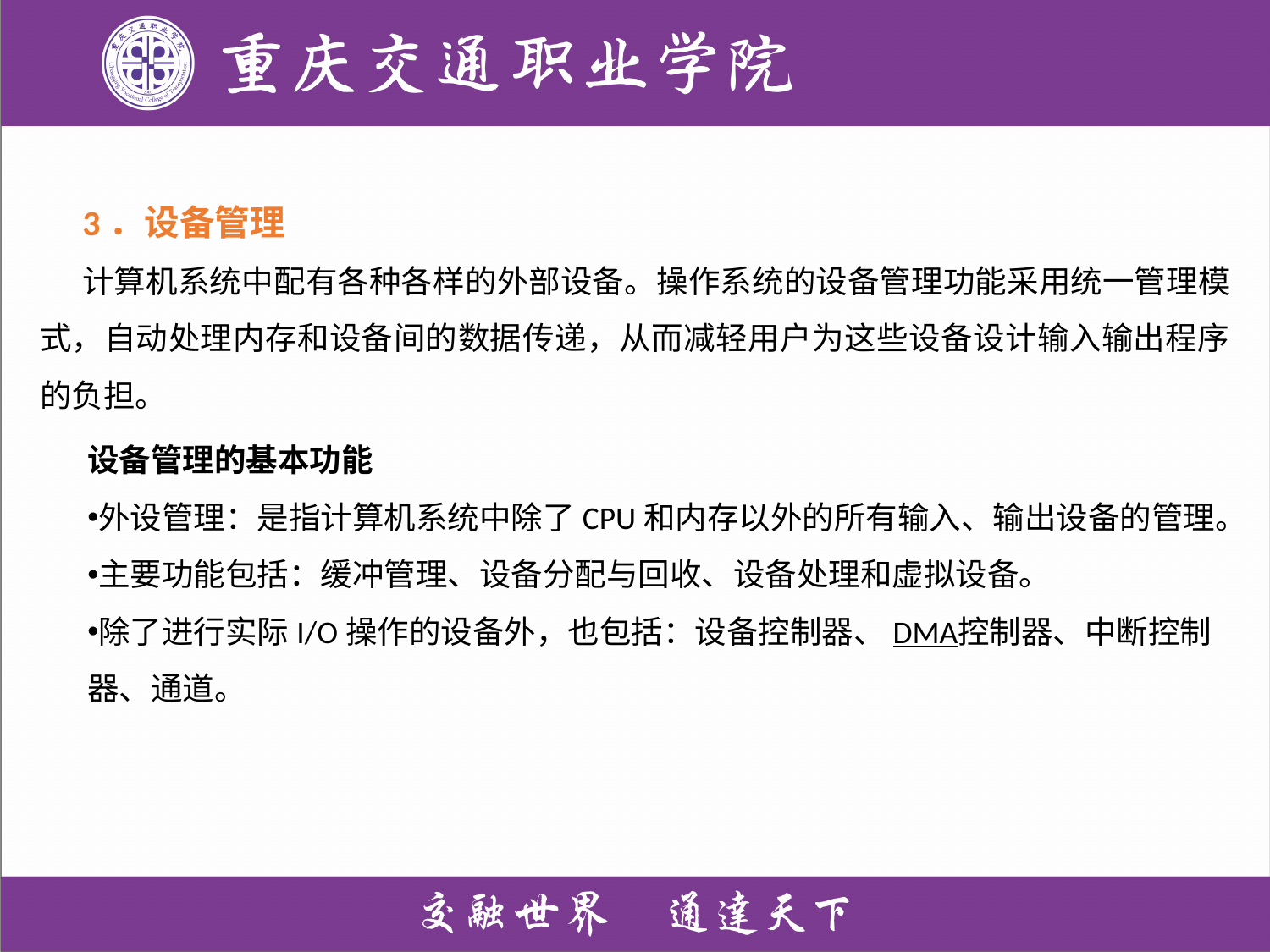

3．设备管理
计算机系统中配有各种各样的外部设备。操作系统的设备管理功能采用统一管理模式，自动处理内存和设备间的数据传递，从而减轻用户为这些设备设计输入输出程序的负担。
设备管理的基本功能
外设管理：是指计算机系统中除了CPU和内存以外的所有输入、输出设备的管理。
主要功能包括：缓冲管理、设备分配与回收、设备处理和虚拟设备。
除了进行实际I/O操作的设备外，也包括：设备控制器、DMA控制器、中断控制器、通道。